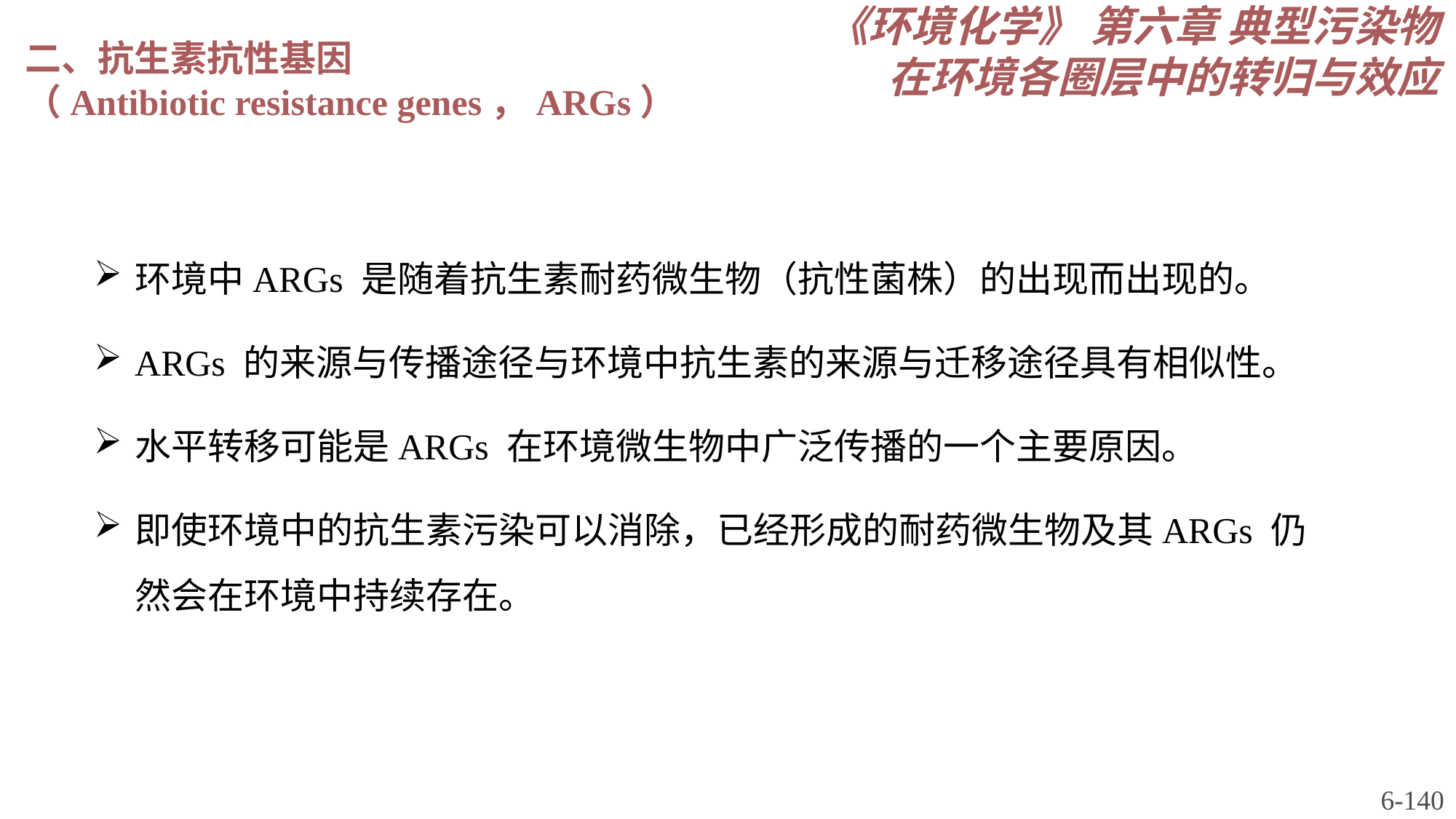

《环境化学》 第六章 典型污染物在环境各圈层中的转归与效应
二、抗生素抗性基因
（Antibiotic resistance genes，ARGs）
环境中ARGs 是随着抗生素耐药微生物（抗性菌株）的出现而出现的。
ARGs 的来源与传播途径与环境中抗生素的来源与迁移途径具有相似性。
水平转移可能是ARGs 在环境微生物中广泛传播的一个主要原因。
即使环境中的抗生素污染可以消除，已经形成的耐药微生物及其ARGs 仍然会在环境中持续存在。
6-140